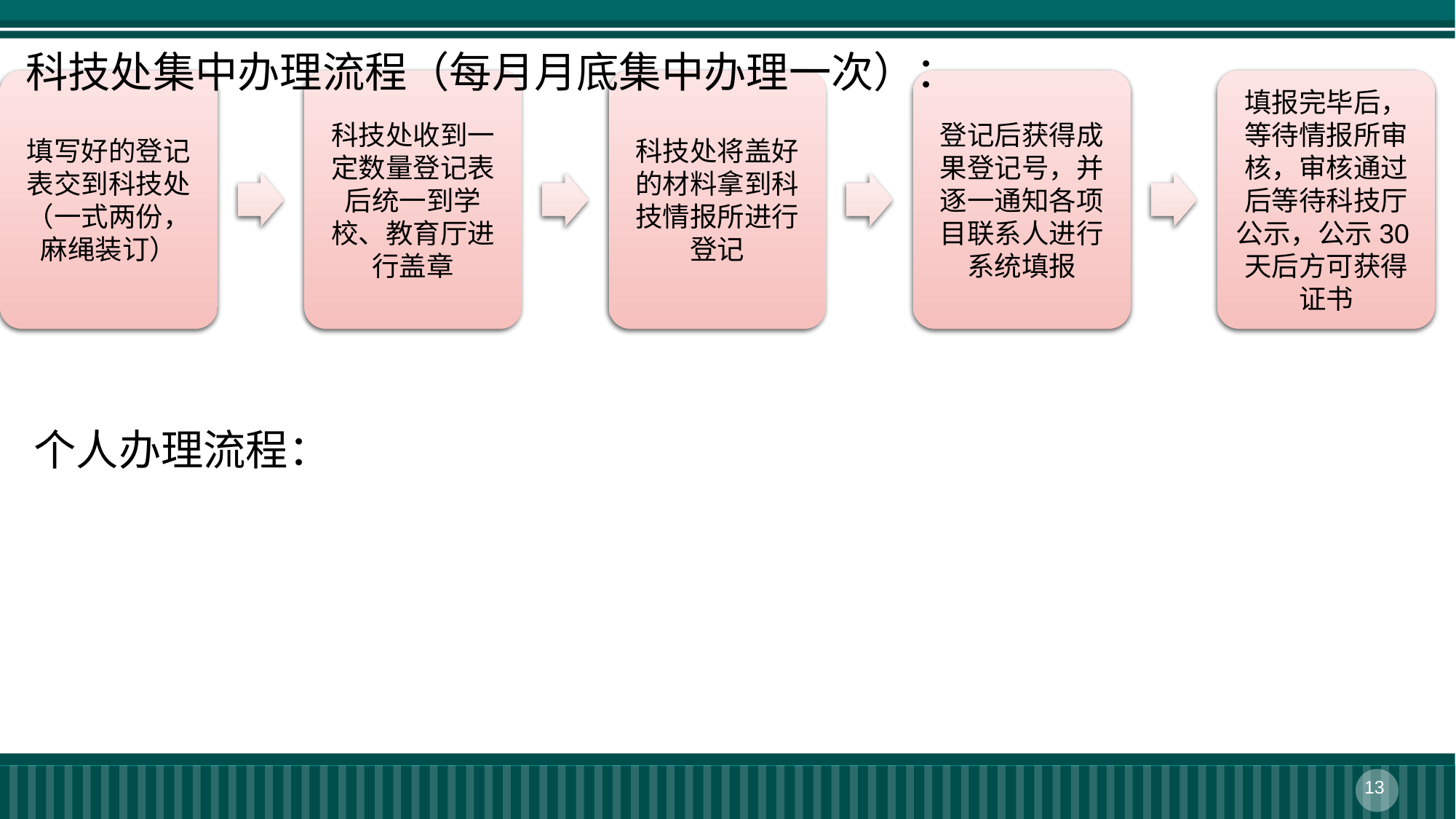

填写好的登记表交到科技处（一式两份，麻绳装订）

科技处收到一定数量登记表后统一到学校、教育厅进行盖章

科技处将盖好的材料拿到科技情报所进行登记

登记后获得成果登记号，并逐一通知各项目联系人进行系统填报

填报完毕后，等待情报所审核，审核通过后等待科技厅公示，公示30天后方可获得证书
科技处集中办理流程（每月月底集中办理一次）：
填写好的登记表交到科技处（一式两份，麻绳装订）

科技处收到一定数量登记表后统一到学校、教育厅进行盖章

科技处将盖好的材料拿到科技情报所进行登记

登记后获得成果登记号，并逐一通知各项目联系人进行系统填报

填报完毕后，等待情报所审核，审核通过后等待科技厅公示，公示30天后方可获得证书
个人办理流程：